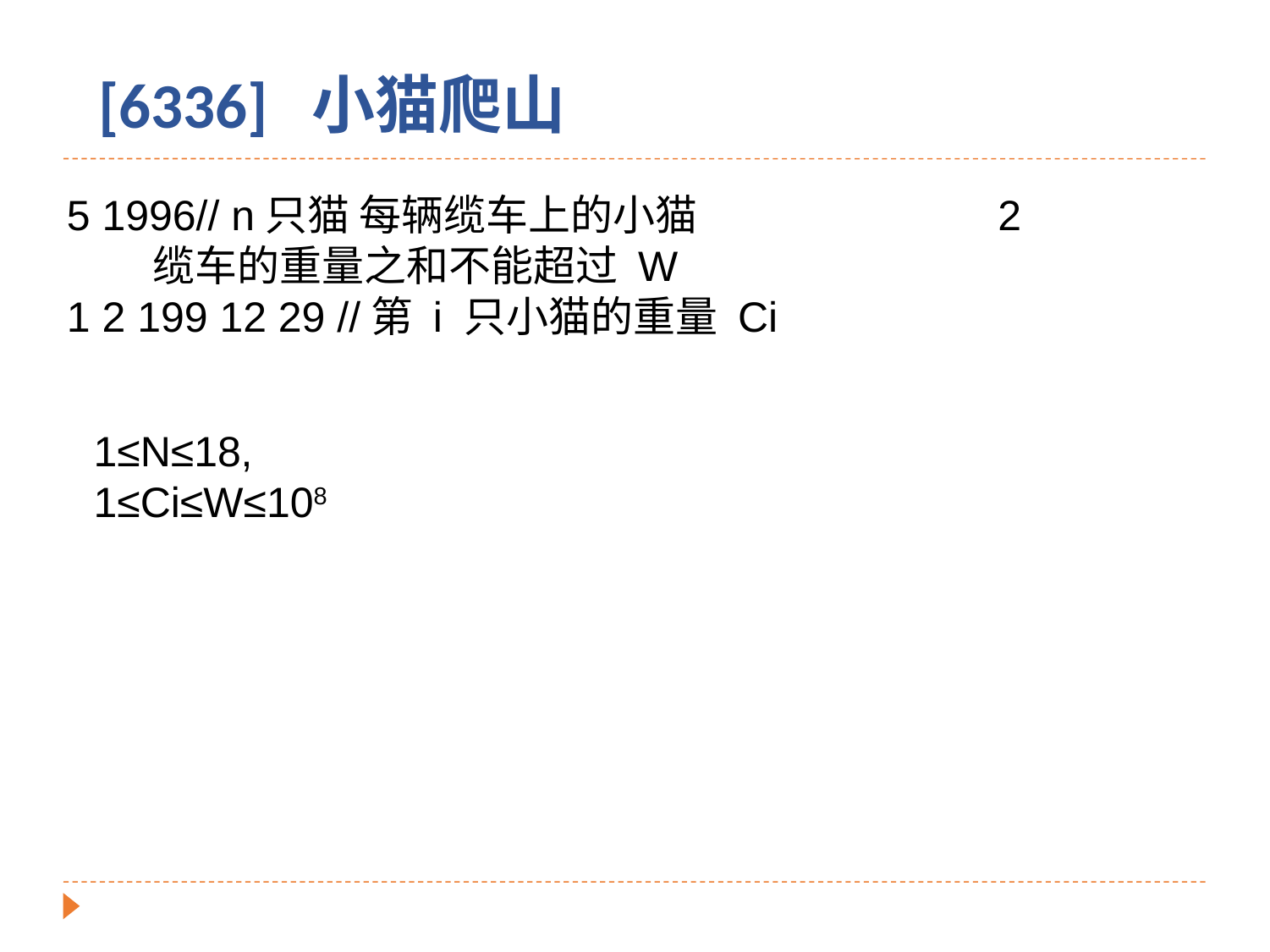

[6336]  小猫爬山
5 1996// n只猫 每辆缆车上的小猫
        缆车的重量之和不能超过 W
1 2 199 12 29 //第 i 只小猫的重量 Ci
2
1≤N≤18,
1≤Ci≤W≤108